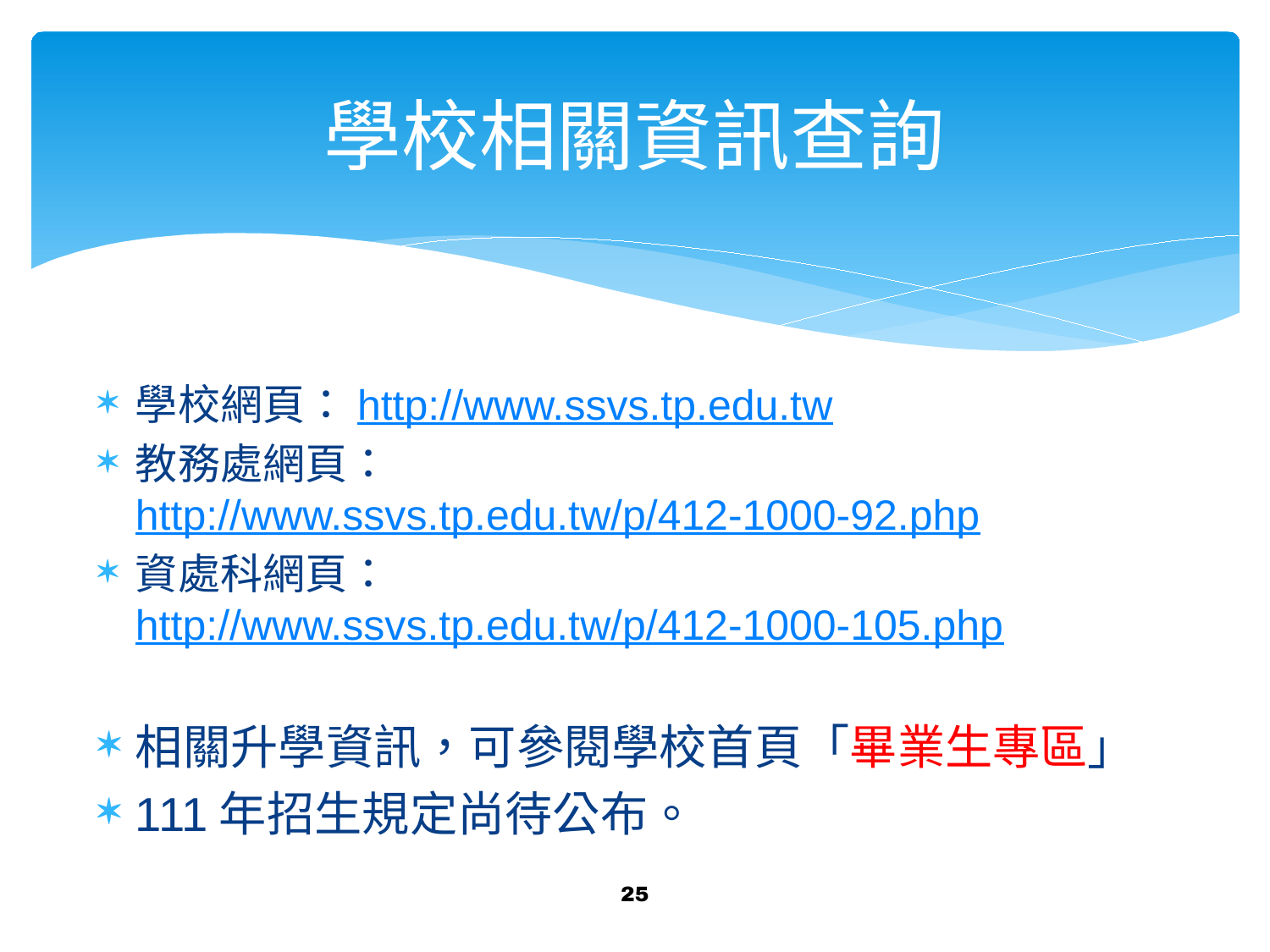

# 學校相關資訊查詢
學校網頁：http://www.ssvs.tp.edu.tw
教務處網頁：http://www.ssvs.tp.edu.tw/p/412-1000-92.php
資處科網頁：http://www.ssvs.tp.edu.tw/p/412-1000-105.php

相關升學資訊，可參閱學校首頁「畢業生專區」
111年招生規定尚待公布。

25